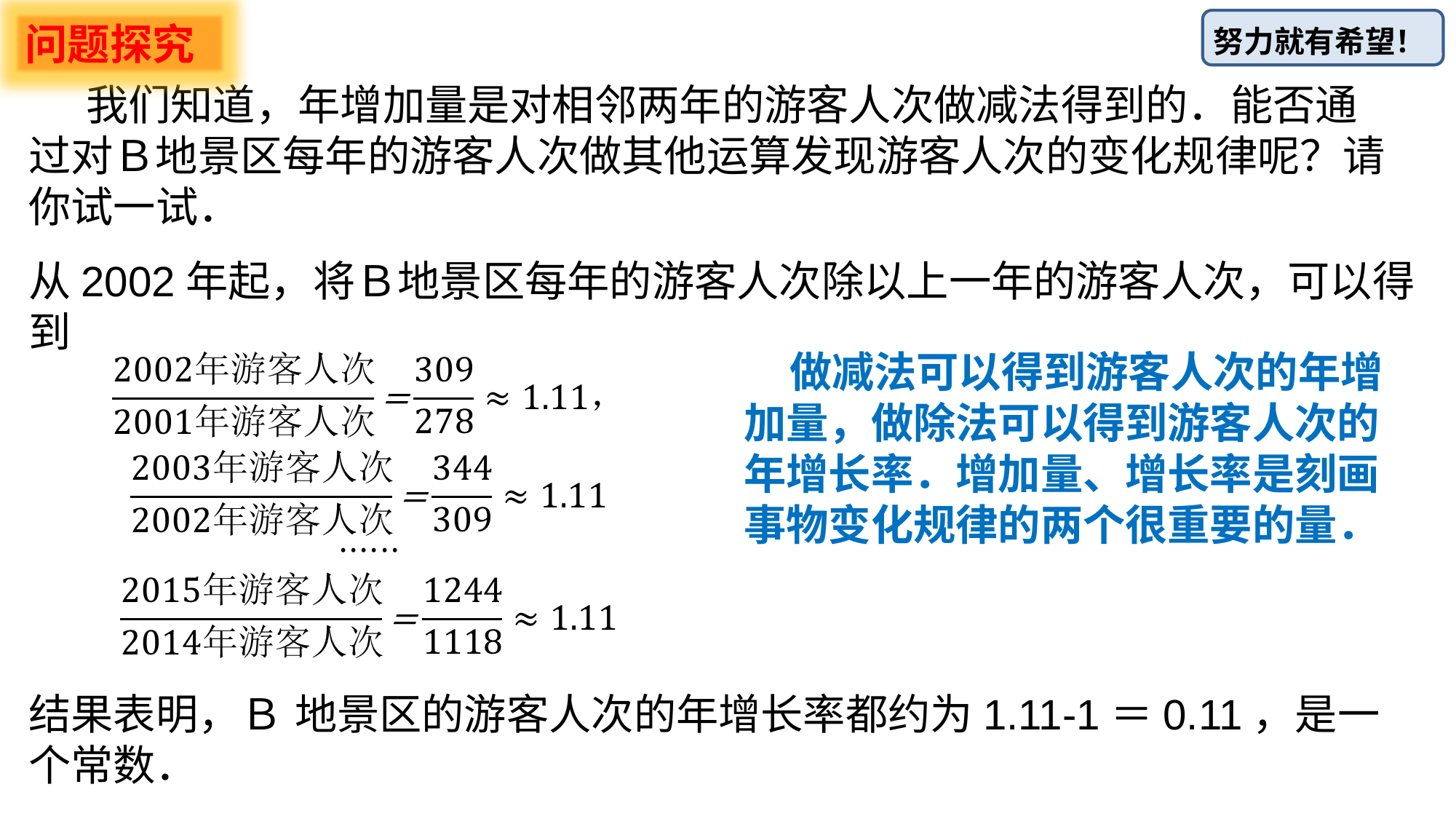

问题探究
    我们知道，年增加量是对相邻两年的游客人次做减法得到的．能否通过对Ｂ地景区每年的游客人次做其他运算发现游客人次的变化规律呢？请你试一试．
从2002年起，将Ｂ地景区每年的游客人次除以上一年的游客人次，可以得到

   做减法可以得到游客人次的年增加量，做除法可以得到游客人次的年增长率．增加量、增长率是刻画事物变化规律的两个很重要的量．
结果表明，Ｂ 地景区的游客人次的年增长率都约为1.11-1＝0.11，是一个常数．